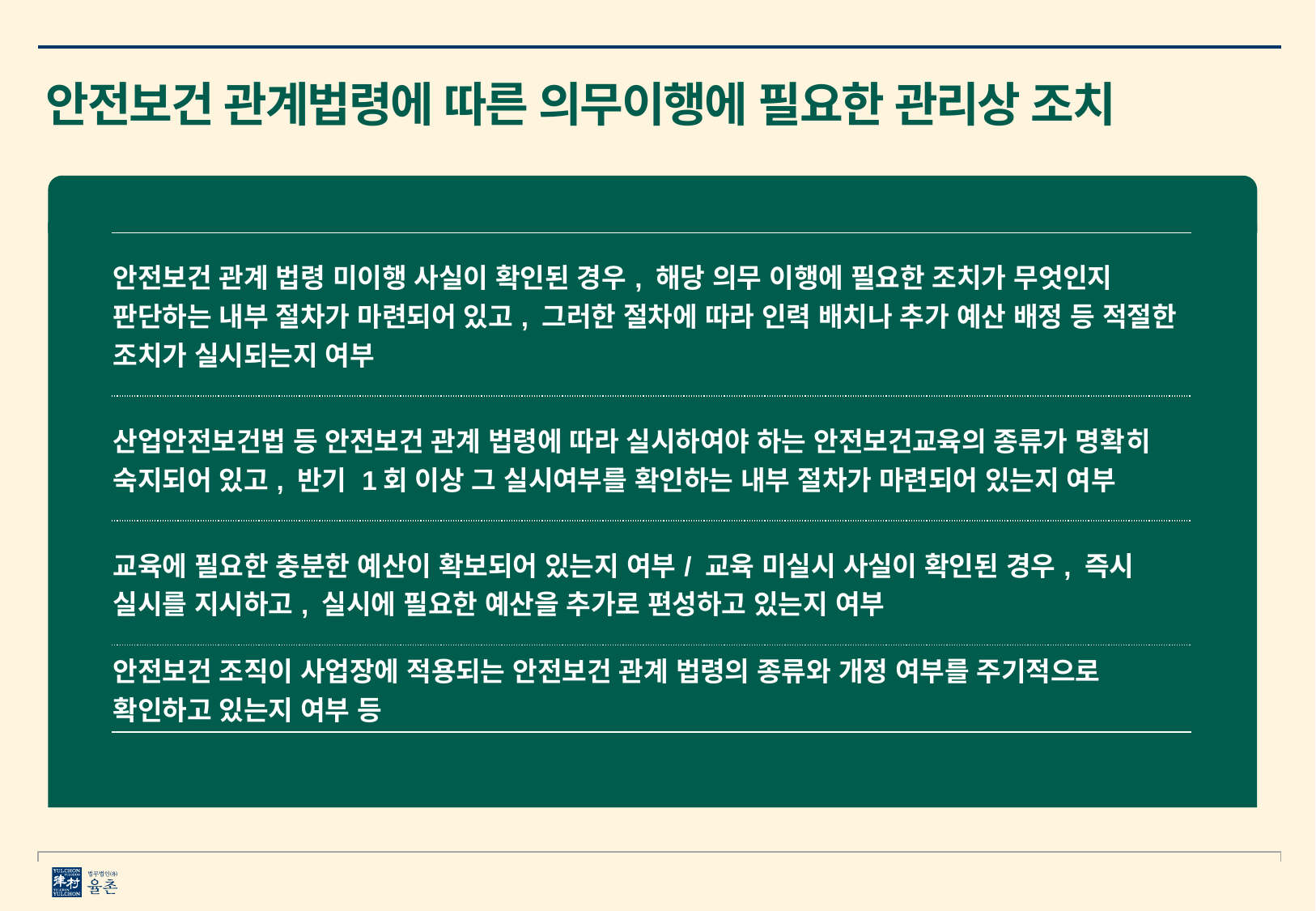

안전보건 관계법령에 따른 의무이행에 필요한 관리상 조치

| 안전보건 관계 법령 미이행 사실이 확인된 경우, 해당 의무 이행에 필요한 조치가 무엇인지 판단하는 내부 절차가 마련되어 있고, 그러한 절차에 따라 인력 배치나 추가 예산 배정 등 적절한 조치가 실시되는지 여부 |
| --- |
| 산업안전보건법 등 안전보건 관계 법령에 따라 실시하여야 하는 안전보건교육의 종류가 명확히 숙지되어 있고, 반기 1회 이상 그 실시여부를 확인하는 내부 절차가 마련되어 있는지 여부 |
| 교육에 필요한 충분한 예산이 확보되어 있는지 여부/ 교육 미실시 사실이 확인된 경우, 즉시 실시를 지시하고, 실시에 필요한 예산을 추가로 편성하고 있는지 여부 |
| 안전보건 조직이 사업장에 적용되는 안전보건 관계 법령의 종류와 개정 여부를 주기적으로 확인하고 있는지 여부 등 |